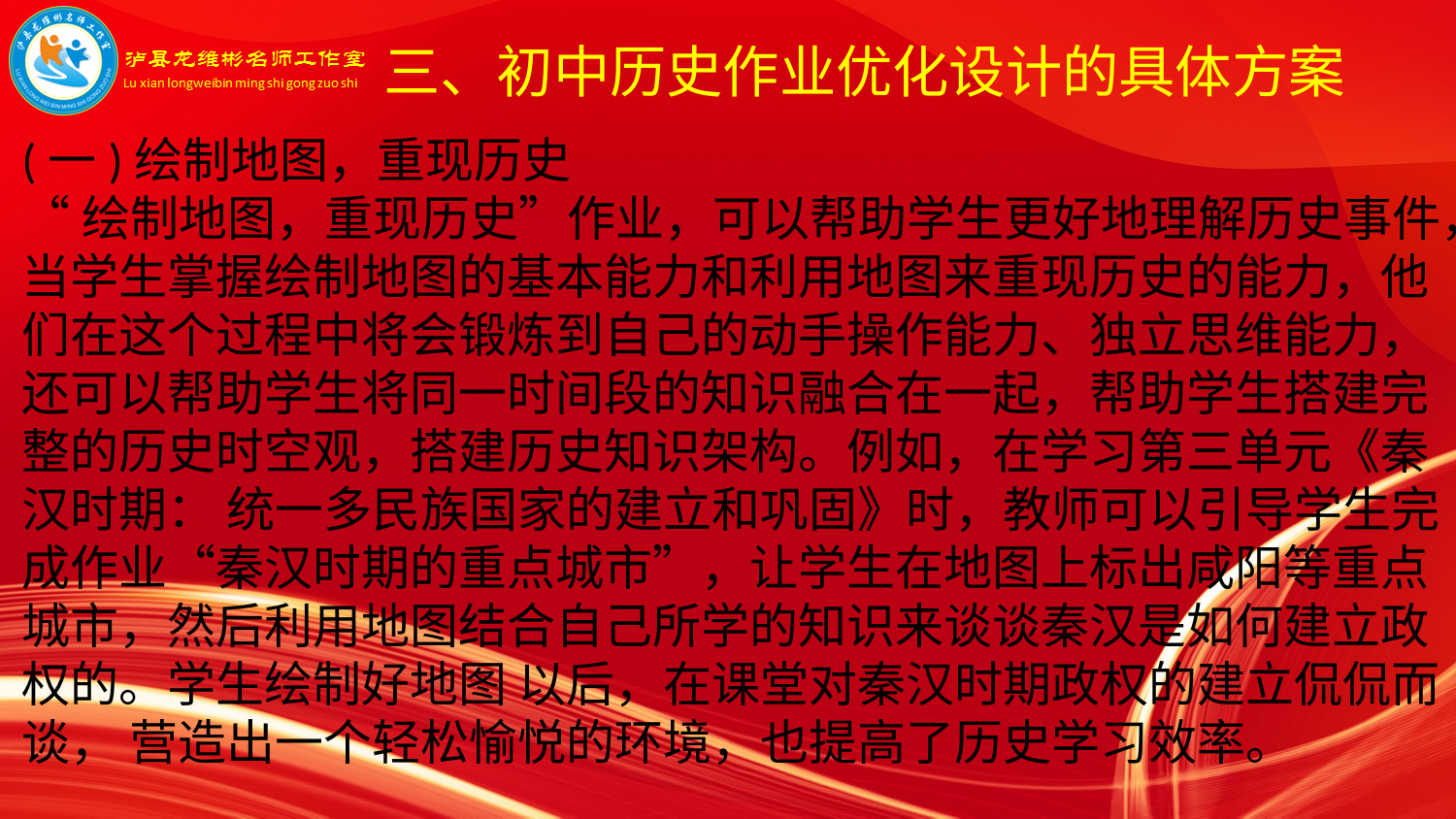

三、初中历史作业优化设计的具体方案

(一)绘制地图，重现历史“绘制地图，重现历史”作业，可以帮助学生更好地理解历史事件，当学生掌握绘制地图的基本能力和利用地图来重现历史的能力，他们在这个过程中将会锻炼到自己的动手操作能力、独立思维能力，还可以帮助学生将同一时间段的知识融合在一起，帮助学生搭建完整的历史时空观，搭建历史知识架构。例如，在学习第三单元《秦汉时期： 统一多民族国家的建立和巩固》时，教师可以引导学生完成作业“秦汉时期的重点城市”，让学生在地图上标出咸阳等重点城市，然后利用地图结合自己所学的知识来谈谈秦汉是如何建立政权的。学生绘制好地图 以后，在课堂对秦汉时期政权的建立侃侃而谈， 营造出一个轻松愉悦的环境，也提高了历史学习效率。